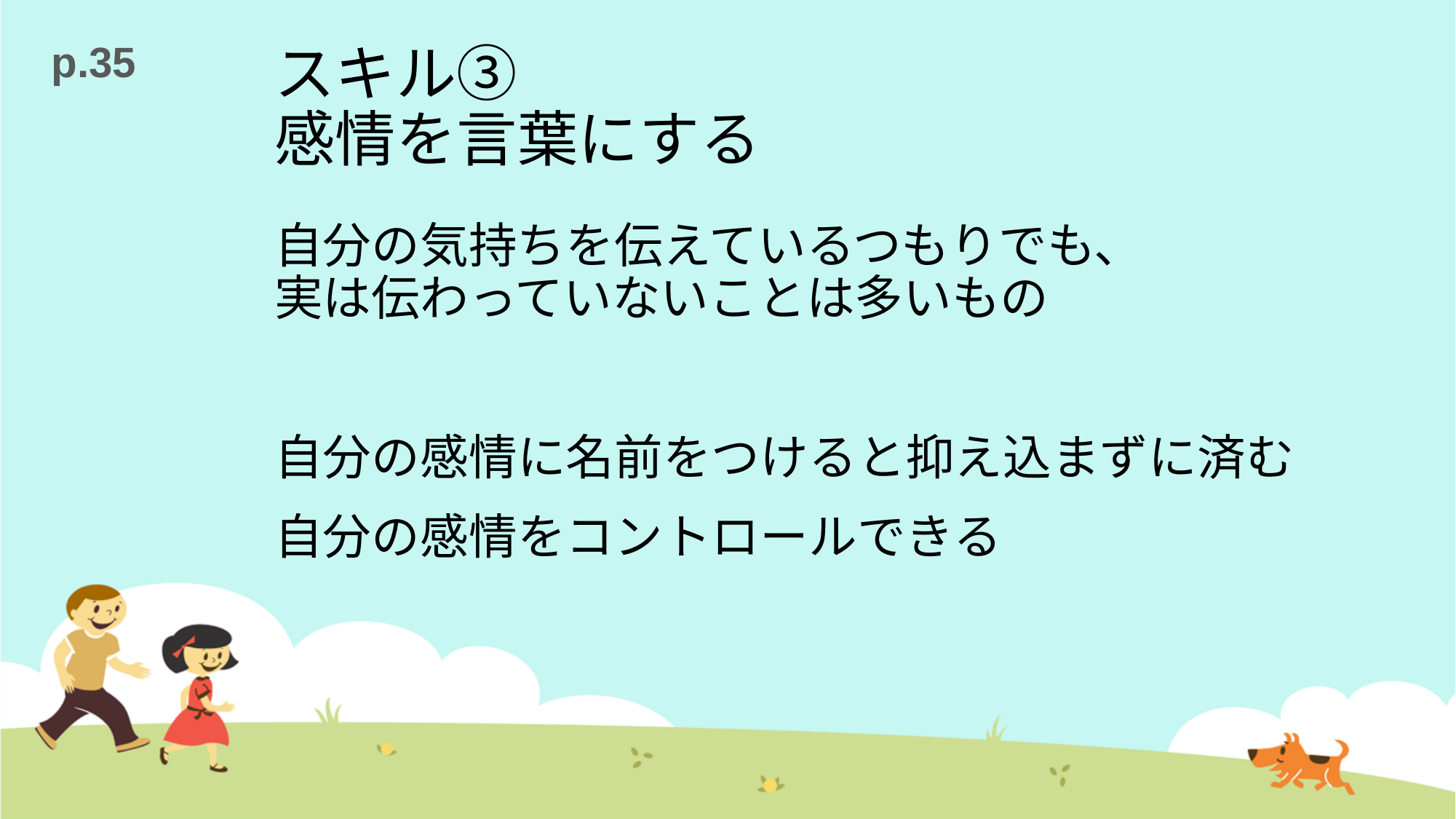

p.35
# スキル③ 感情を言葉にする
自分の気持ちを伝えているつもりでも、　　　　実は伝わっていないことは多いもの

自分の感情に名前をつけると抑え込まずに済む
自分の感情をコントロールできる